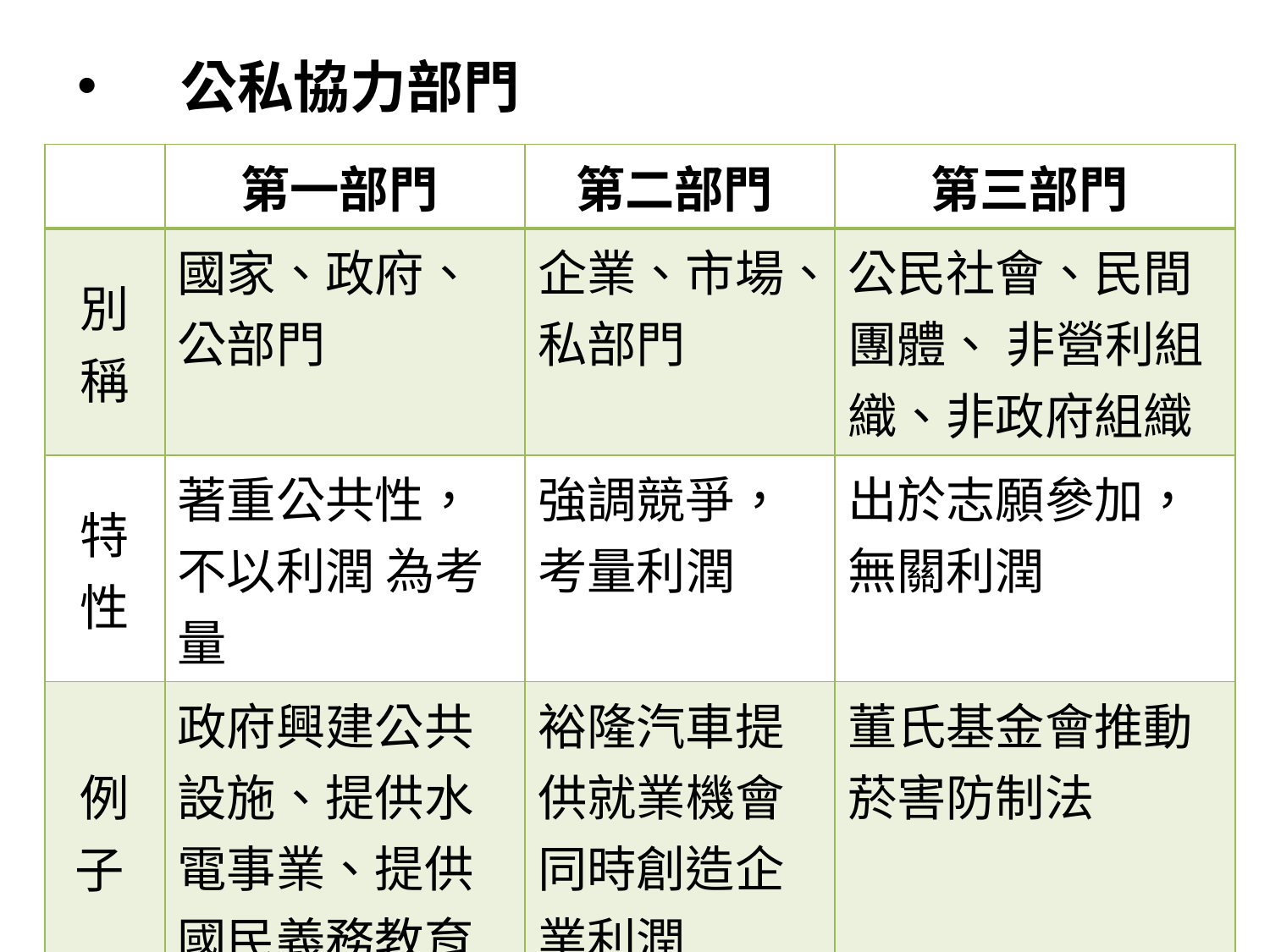

# 公私協力部門
|  | 第一部門 | 第二部門 | 第三部門 |
| --- | --- | --- | --- |
| 別稱 | 國家、政府、 公部門 | 企業、市場、私部門 | 公民社會、民間團體、 非營利組織、非政府組織 |
| 特性 | 著重公共性，不以利潤 為考量 | 強調競爭，考量利潤 | 出於志願參加，無關利潤 |
| 例子 | 政府興建公共設施、提供水 電事業、提供國民義務教育 | 裕隆汽車提供就業機會同時創造企業利潤 | 董氏基金會推動菸害防制法 |